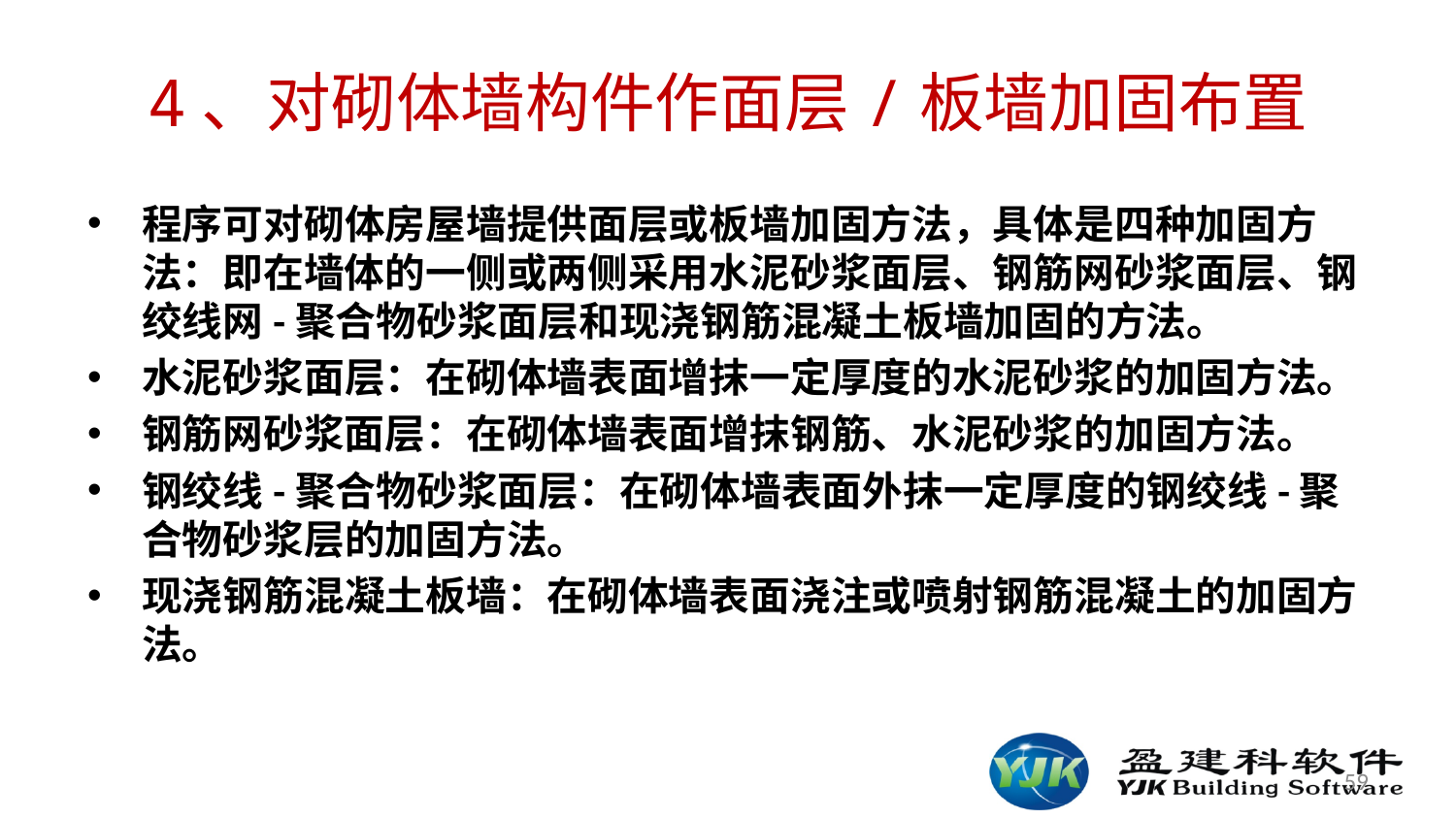

# 4、对砌体墙构件作面层/板墙加固布置
程序可对砌体房屋墙提供面层或板墙加固方法，具体是四种加固方法：即在墙体的一侧或两侧采用水泥砂浆面层、钢筋网砂浆面层、钢绞线网-聚合物砂浆面层和现浇钢筋混凝土板墙加固的方法。
水泥砂浆面层：在砌体墙表面增抹一定厚度的水泥砂浆的加固方法。
钢筋网砂浆面层：在砌体墙表面增抹钢筋、水泥砂浆的加固方法。
钢绞线-聚合物砂浆面层：在砌体墙表面外抹一定厚度的钢绞线-聚合物砂浆层的加固方法。
现浇钢筋混凝土板墙：在砌体墙表面浇注或喷射钢筋混凝土的加固方法。
59